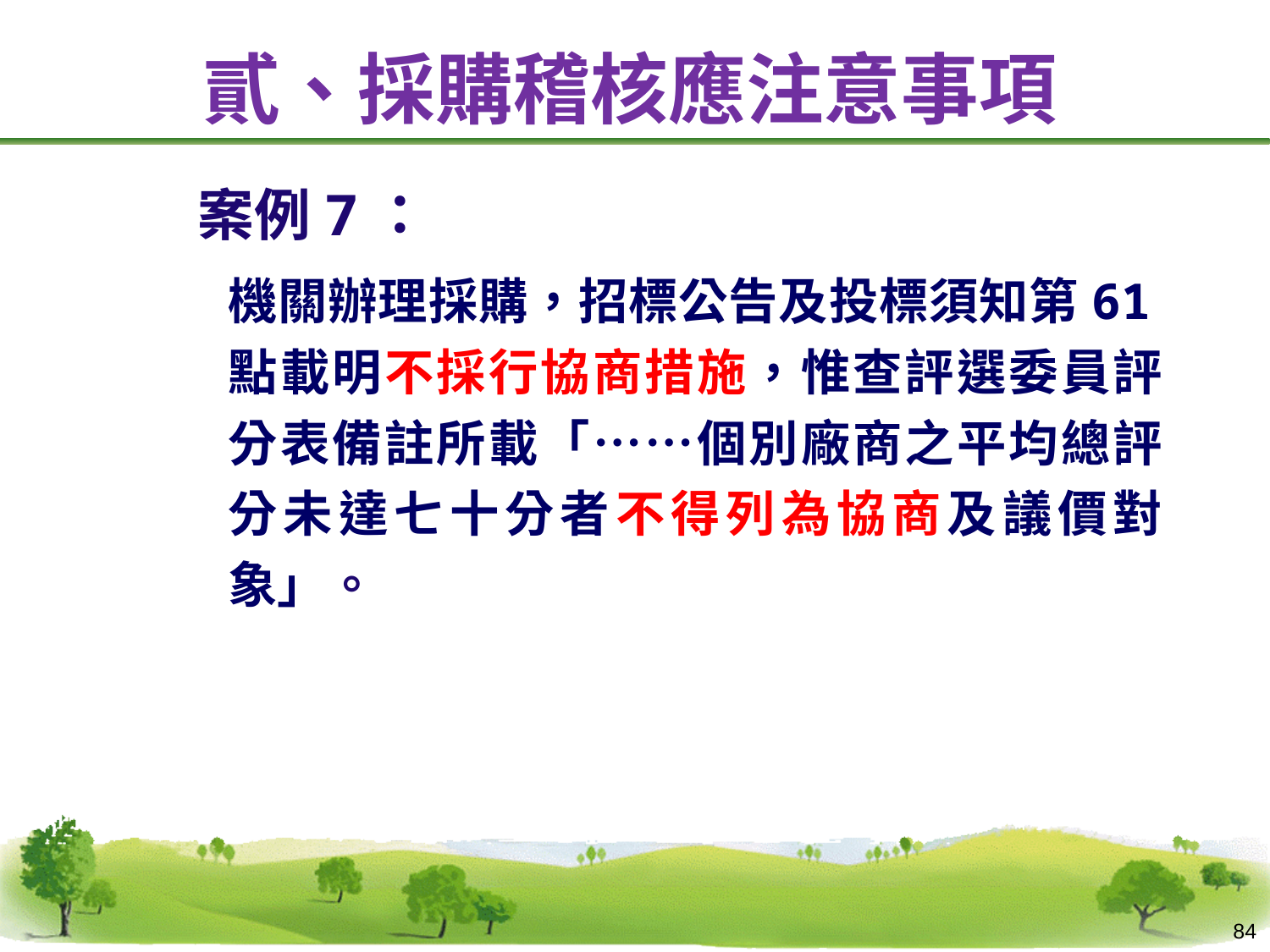

# 貳、採購稽核應注意事項
　案例7：
機關辦理採購，招標公告及投標須知第61點載明不採行協商措施，惟查評選委員評分表備註所載「……個別廠商之平均總評分未達七十分者不得列為協商及議價對象」。

84